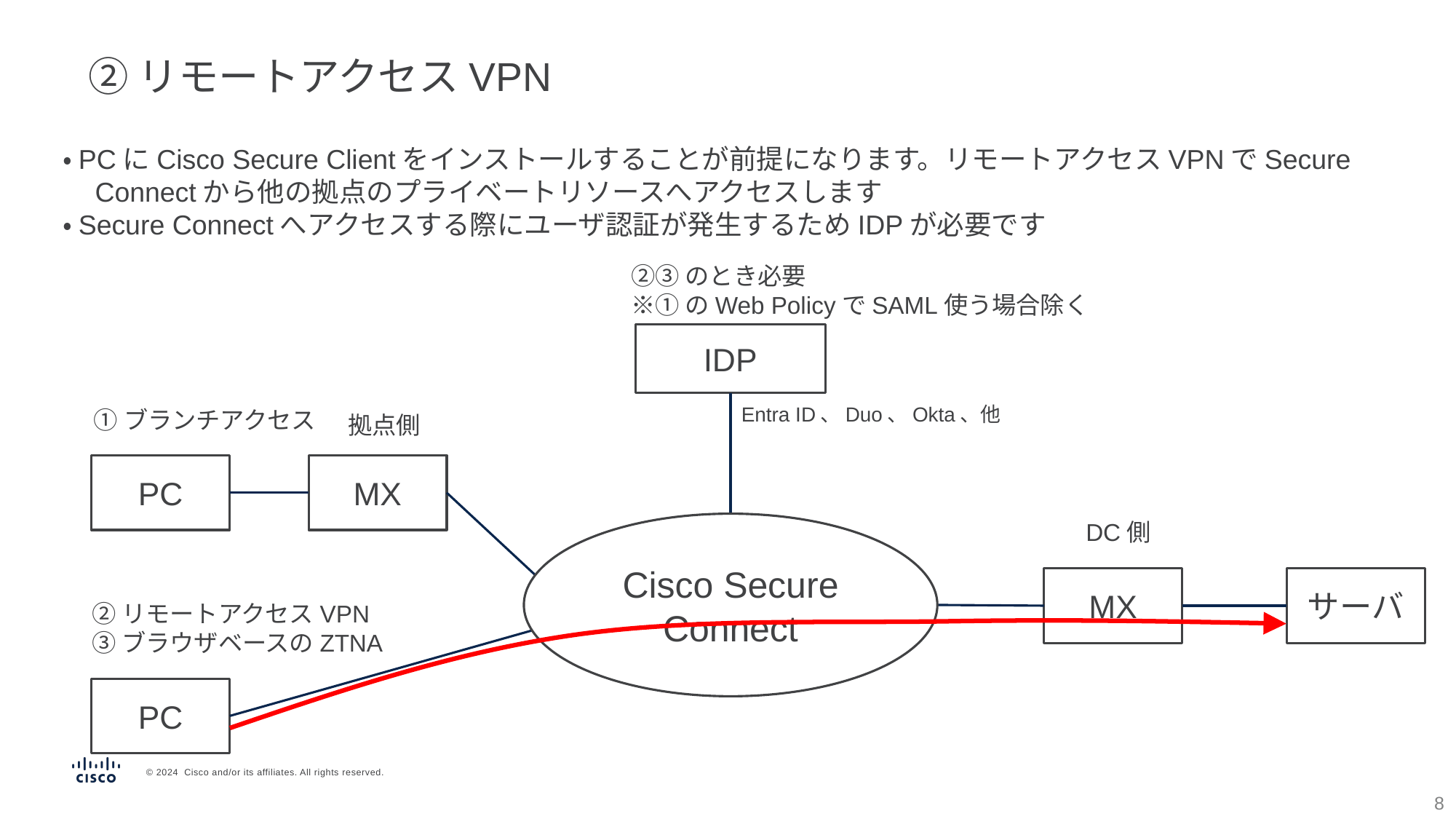

②リモートアクセスVPN
・PCにCisco Secure Clientをインストールすることが前提になります。リモートアクセスVPNでSecure Connectから他の拠点のプライベートリソースへアクセスします
・Secure Connectへアクセスする際にユーザ認証が発生するためIDPが必要です
②③のとき必要
※①のWeb PolicyでSAML使う場合除く
IDP
Entra ID、Duo、Okta、他
①ブランチアクセス
拠点側
PC
MX
DC側
Cisco Secure Connect
MX
サーバ
②リモートアクセスVPN
③ブラウザベースのZTNA

PC
8